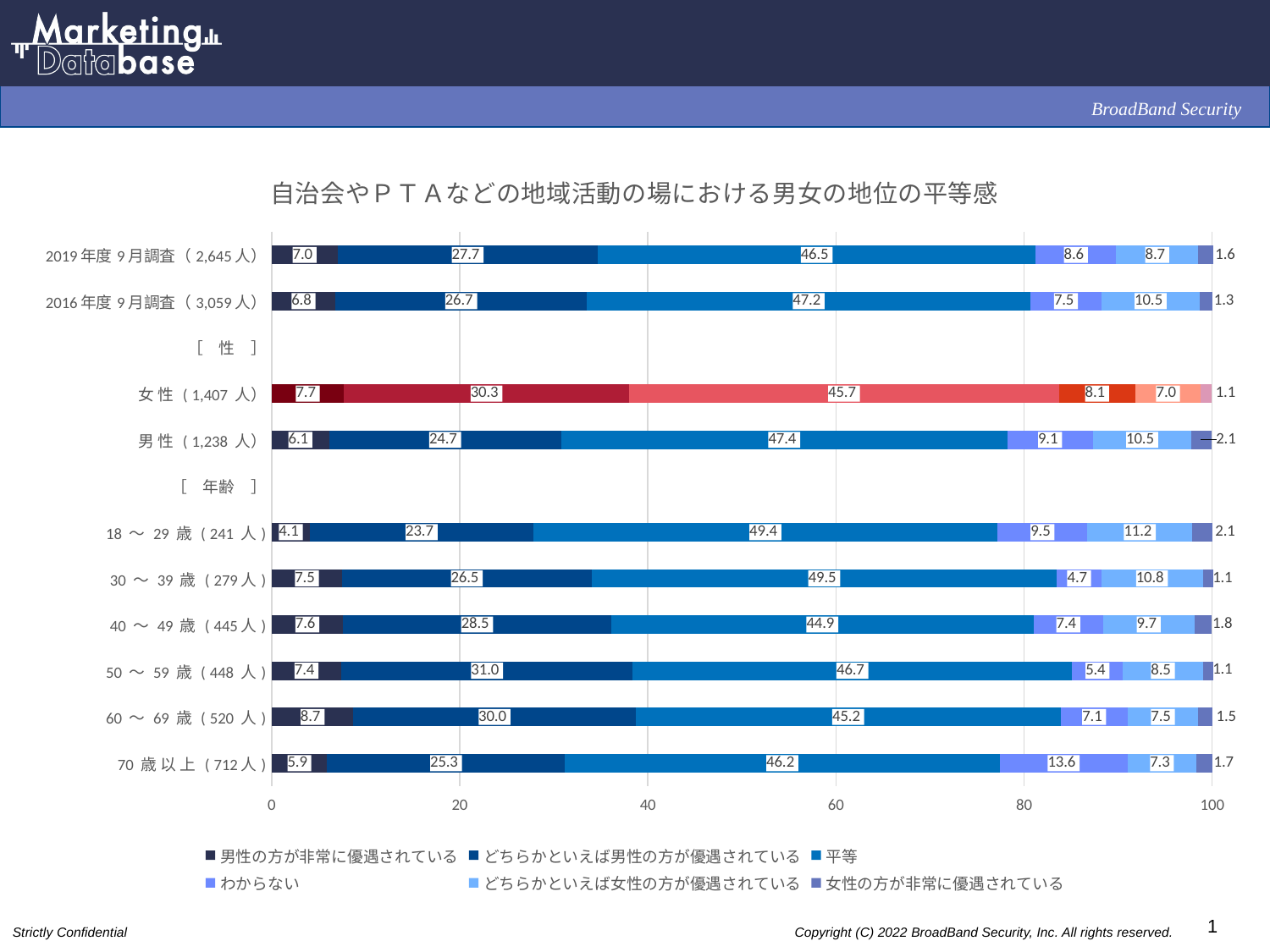

### Chart: 自治会やＰＴＡなどの地域活動の場における男女の地位の平等感

| Category | 男性の方が非常に優遇されている | どちらかといえば男性の方が優遇されている | 平等 | わからない | どちらかといえば女性の方が優遇されている | 女性の方が非常に優遇されている |
|---|---|---|---|---|---|---|
| 2019年度9月調査（2,645人） | 7.0 | 27.7 | 46.5 | 8.6 | 8.7 | 1.6 |
| 2016年度9月調査（3,059人） | 6.8 | 26.7 | 47.2 | 7.5 | 10.5 | 1.3 |
| ［　性　］ | None | None | None | None | None | None |
| 女 性 ( 1,407 人） | 7.7 | 30.3 | 45.7 | 8.1 | 7.0 | 1.1 |
| 男 性 ( 1,238 人） | 6.1 | 24.7 | 47.4 | 9.1 | 10.5 | 2.1 |
| ［　年齢　］ | None | None | None | None | None | None |
| 18 ～ 29 歳 ( 241 人) | 4.1 | 23.7 | 49.4 | 9.5 | 11.2 | 2.1 |
| 30 ～ 39 歳 ( 279人) | 7.5 | 26.5 | 49.5 | 4.7 | 10.8 | 1.1 |
| 40 ～ 49 歳 ( 445人) | 7.6 | 28.5 | 44.9 | 7.4 | 9.7 | 1.8 |
| 50 ～ 59 歳 ( 448 人) | 7.4 | 31.0 | 46.7 | 5.4 | 8.5 | 1.1 |
| 60 ～ 69 歳 ( 520 人) | 8.7 | 30.0 | 45.2 | 7.1 | 7.5 | 1.5 |
| 70 歳 以 上 ( 712人) | 5.9 | 25.3 | 46.2 | 13.6 | 7.3 | 1.7 |